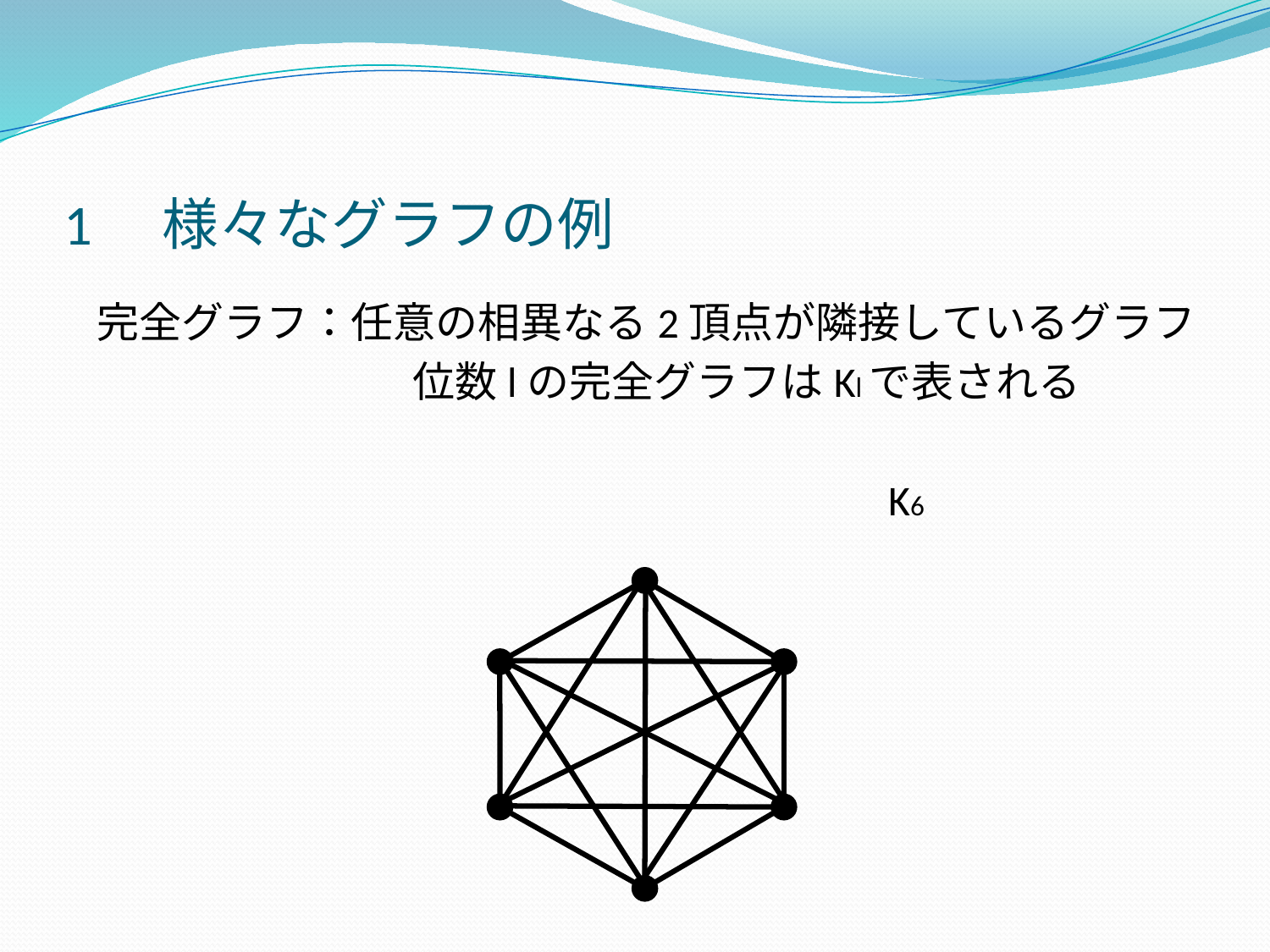

# 1　様々なグラフの例

完全グラフ：任意の相異なる2頂点が隣接しているグラフ
　　　　　　　  位数lの完全グラフはKlで表される

　　　　　　　　　　　　　　　　　　  K6